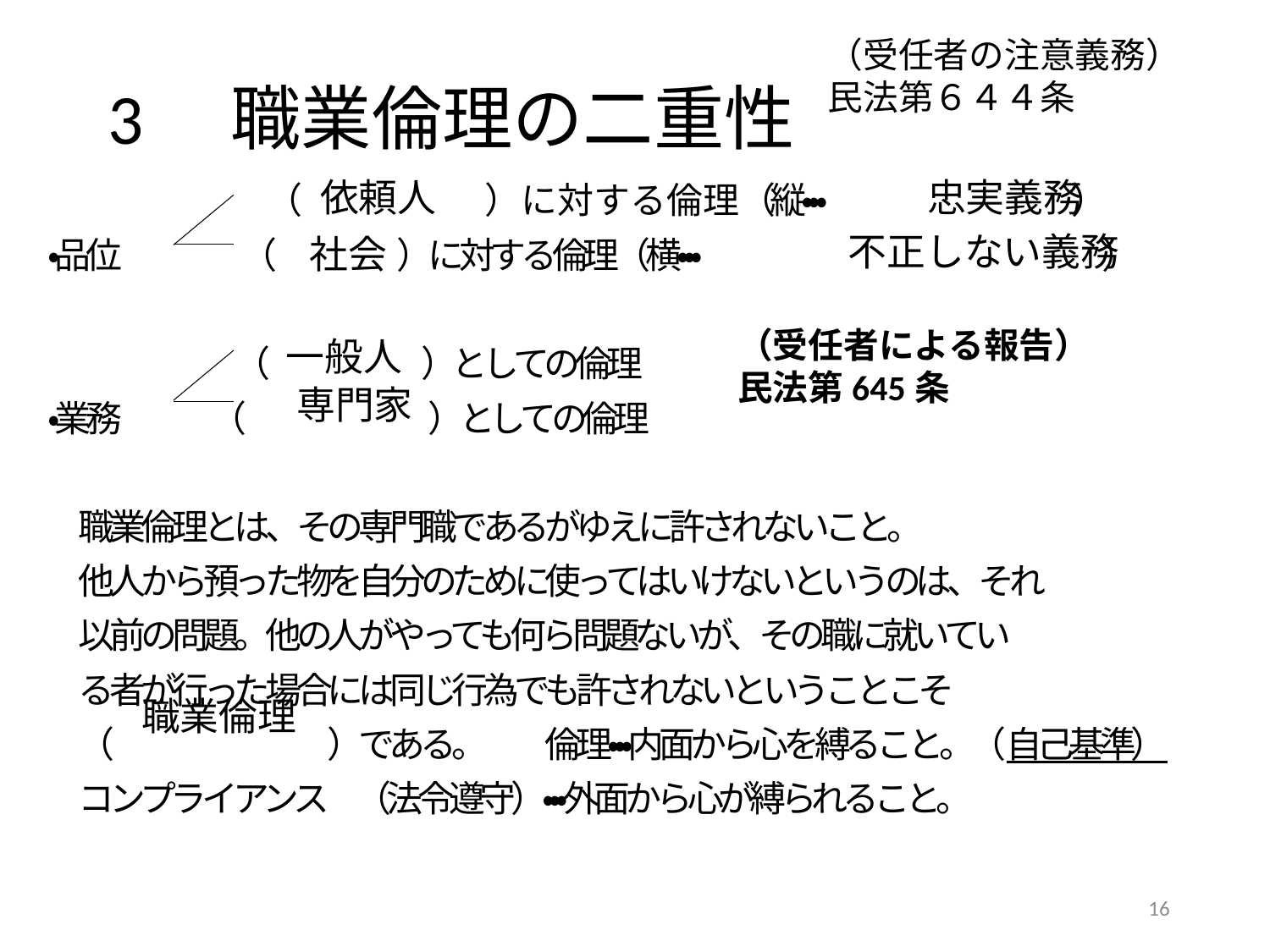

（受任者の注意義務）
民法第６４４条
# 3　職業倫理の二重性
依頼人
忠実義務
　　　　　　（　　　　　）に対する倫理（縦・・・　　　　　　　　）
・品位　　　　（　　　　）に対する倫理（横・・・　　　　　　　　　　　　　）

　　　　　　（　　　　　）としての倫理
・業務　　　（　　　　　　）としての倫理

　職業倫理とは、その専門職であるがゆえに許されないこと。
　他人から預った物を自分のために使ってはいけないというのは、それ
　以前の問題。他の人がやっても何ら問題ないが、その職に就いてい
　る者が行った場合には同じ行為でも許されないということこそ
　（　　　　　　　）である。　　倫理・・・内面から心を縛ること。（自己基準）
　コンプライアンス　（法令遵守）・・・外面から心が縛られること。

不正しない義務

社会
（受任者による報告）
民法第645条
一般人
専門家
職業倫理
16